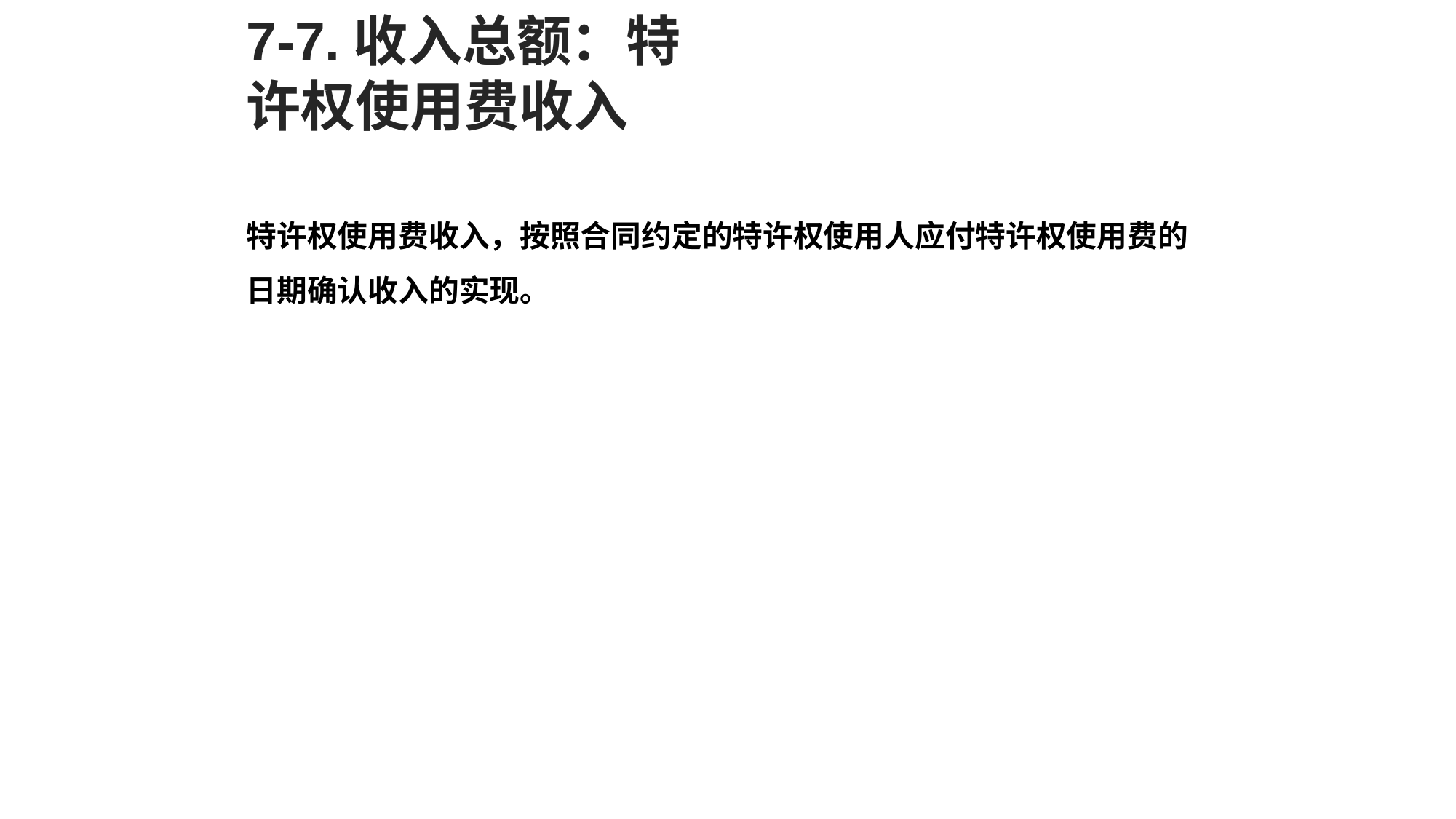

# 7-7.收入总额：特许权使用费收入
特许权使用费收入，按照合同约定的特许权使用人应付特许权使用费的 日期确认收入的实现。